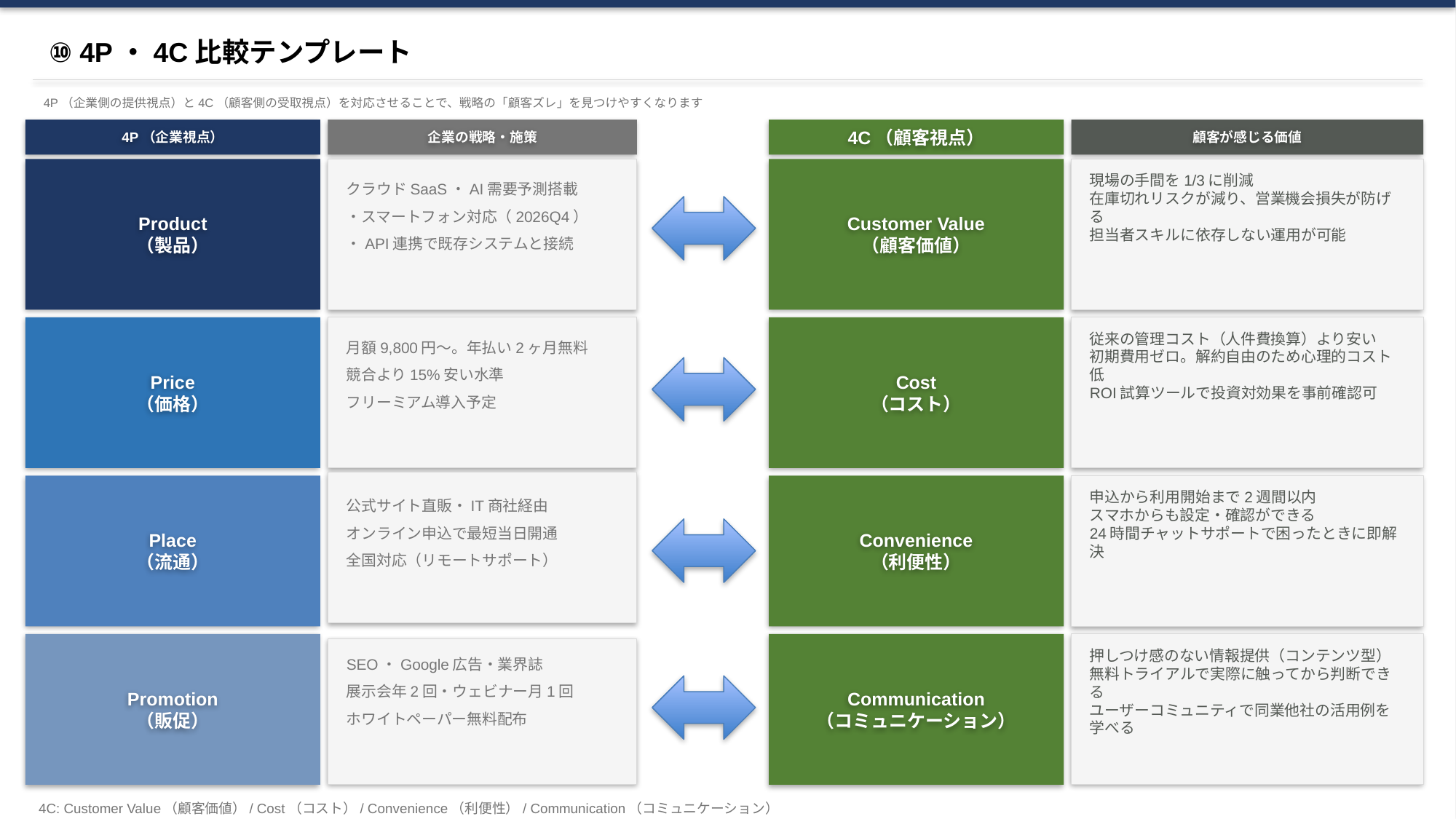

⑩ 4P・4C比較テンプレート
4P（企業側の提供視点）と4C（顧客側の受取視点）を対応させることで、戦略の「顧客ズレ」を見つけやすくなります

4P（企業視点）

企業の戦略・施策

4C（顧客視点）

顧客が感じる価値

Product
（製品）

Customer Value
（顧客価値）

クラウドSaaS・AI需要予測搭載
・スマートフォン対応（2026Q4）
・API連携で既存システムと接続
現場の手間を1/3に削減
在庫切れリスクが減り、営業機会損失が防げる
担当者スキルに依存しない運用が可能

Price
（価格）

Cost
（コスト）

月額9,800円〜。年払い2ヶ月無料
競合より15%安い水準
フリーミアム導入予定
従来の管理コスト（人件費換算）より安い
初期費用ゼロ。解約自由のため心理的コスト低
ROI試算ツールで投資対効果を事前確認可

Place
（流通）

Convenience
（利便性）

公式サイト直販・IT商社経由
オンライン申込で最短当日開通
全国対応（リモートサポート）
申込から利用開始まで2週間以内
スマホからも設定・確認ができる
24時間チャットサポートで困ったときに即解決

Promotion
（販促）

Communication
（コミュニケーション）

SEO・Google広告・業界誌
展示会年2回・ウェビナー月1回
ホワイトペーパー無料配布
押しつけ感のない情報提供（コンテンツ型）
無料トライアルで実際に触ってから判断できる
ユーザーコミュニティで同業他社の活用例を学べる

4C: Customer Value（顧客価値）/ Cost（コスト）/ Convenience（利便性）/ Communication（コミュニケーション）